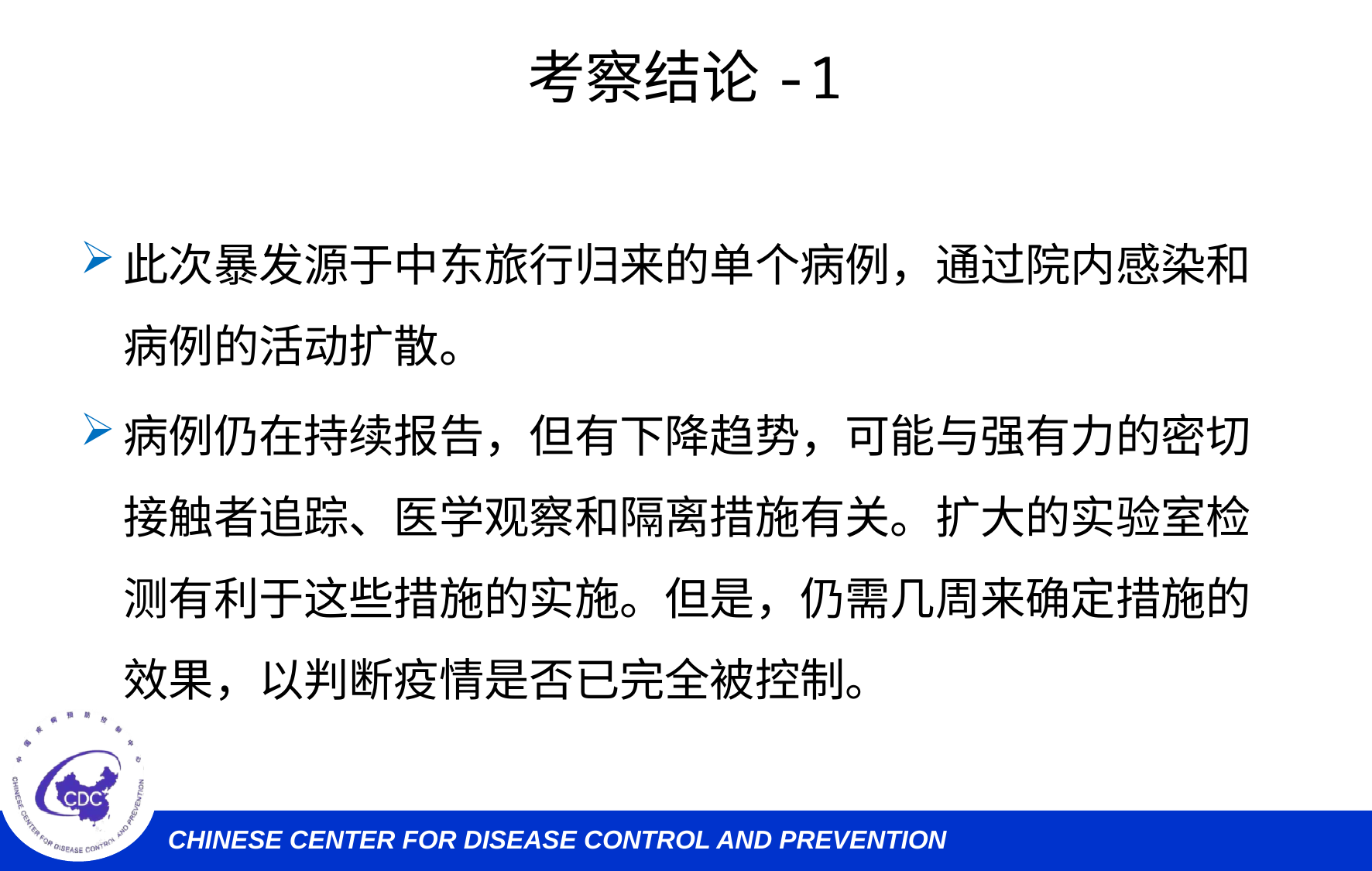

# 考察结论-1
此次暴发源于中东旅行归来的单个病例，通过院内感染和病例的活动扩散。
病例仍在持续报告，但有下降趋势，可能与强有力的密切接触者追踪、医学观察和隔离措施有关。扩大的实验室检测有利于这些措施的实施。但是，仍需几周来确定措施的效果，以判断疫情是否已完全被控制。